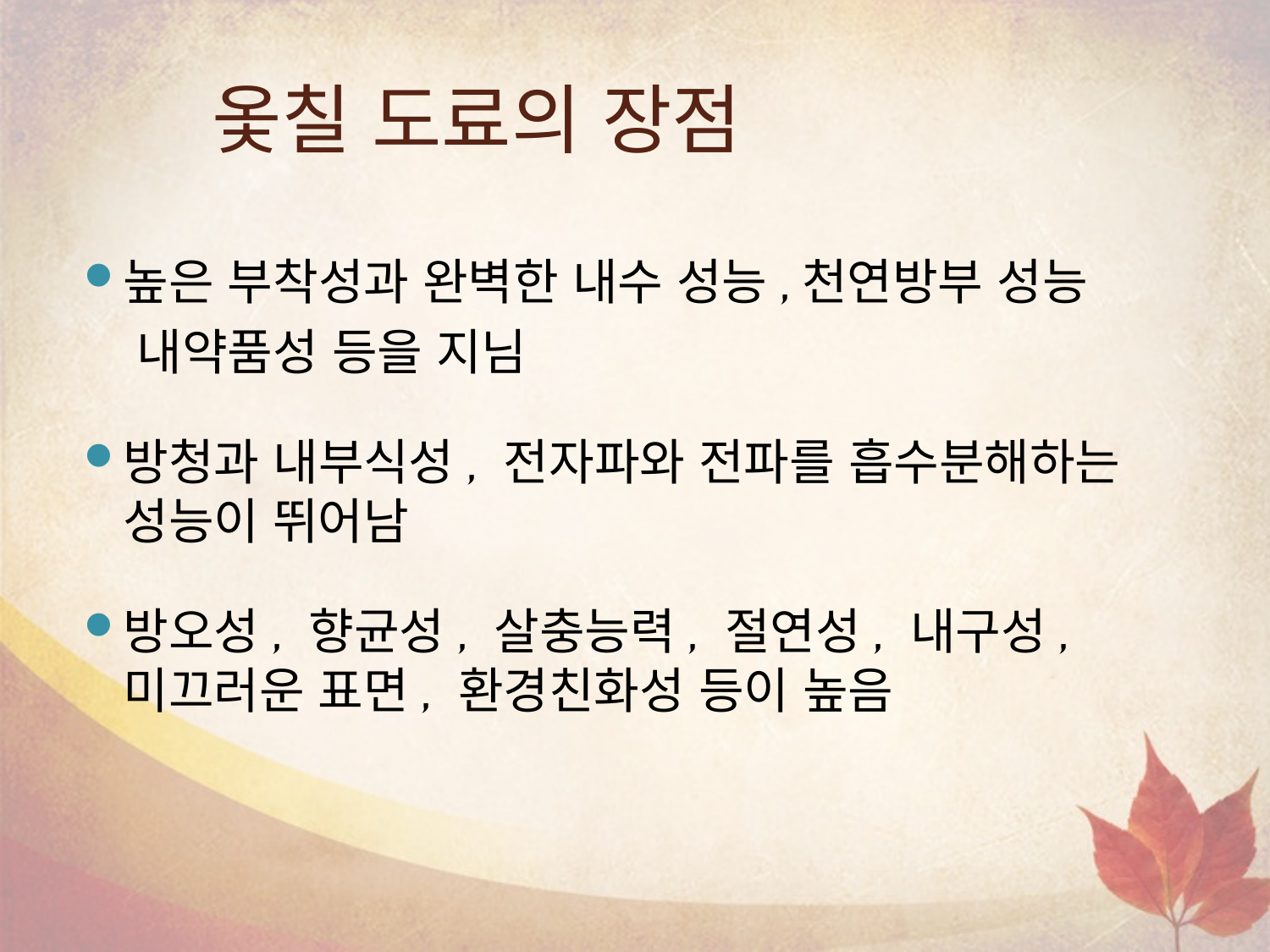

# 옻칠 도료의 장점
높은 부착성과 완벽한 내수 성능,천연방부 성능
   내약품성 등을 지님

방청과 내부식성, 전자파와 전파를 흡수분해하는 성능이 뛰어남

방오성, 향균성, 살충능력, 절연성, 내구성, 미끄러운 표면, 환경친화성 등이 높음